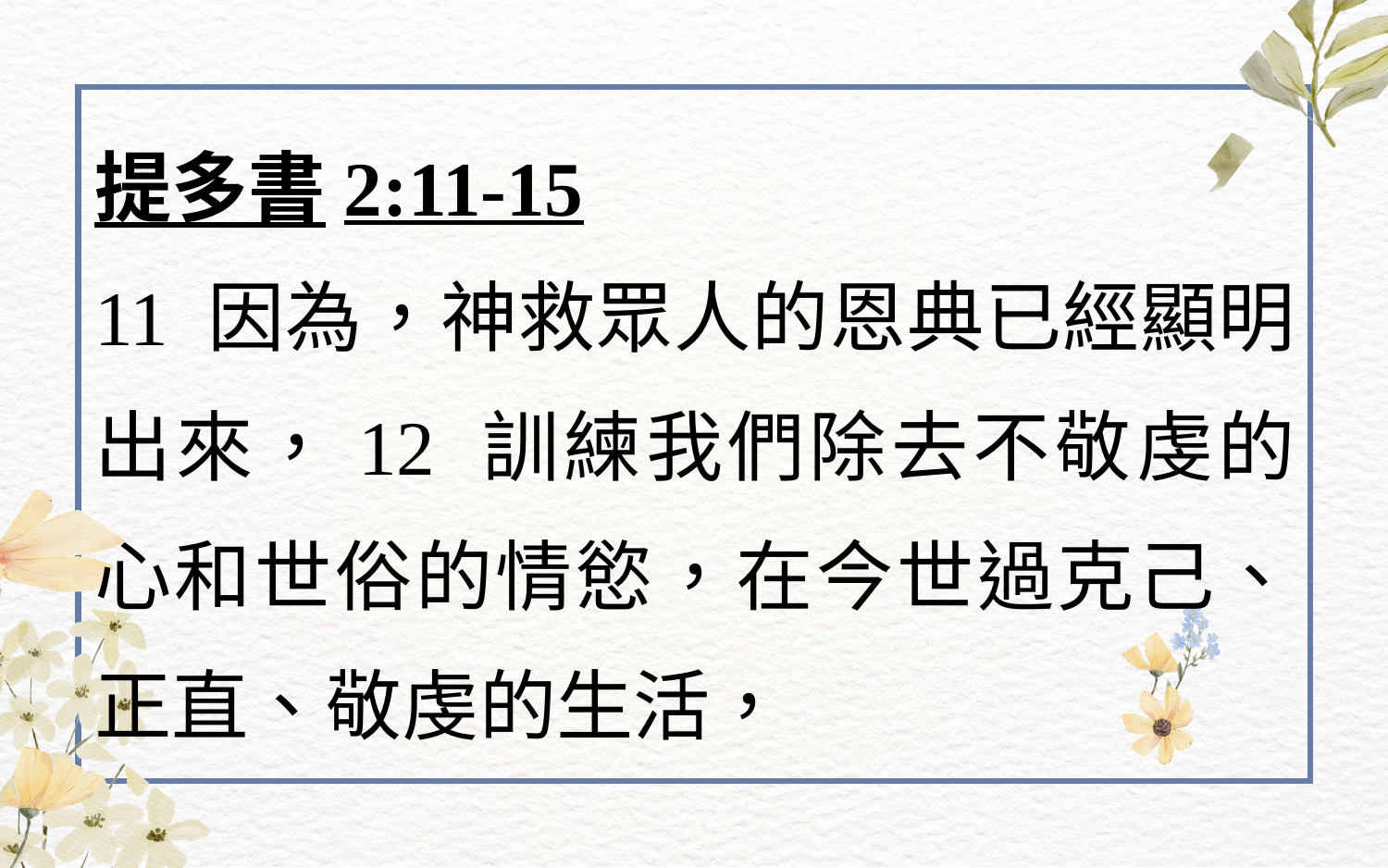

提多書2:11-15
11 因為，神救眾人的恩典已經顯明出來，12 訓練我們除去不敬虔的心和世俗的情慾，在今世過克己、正直、敬虔的生活，